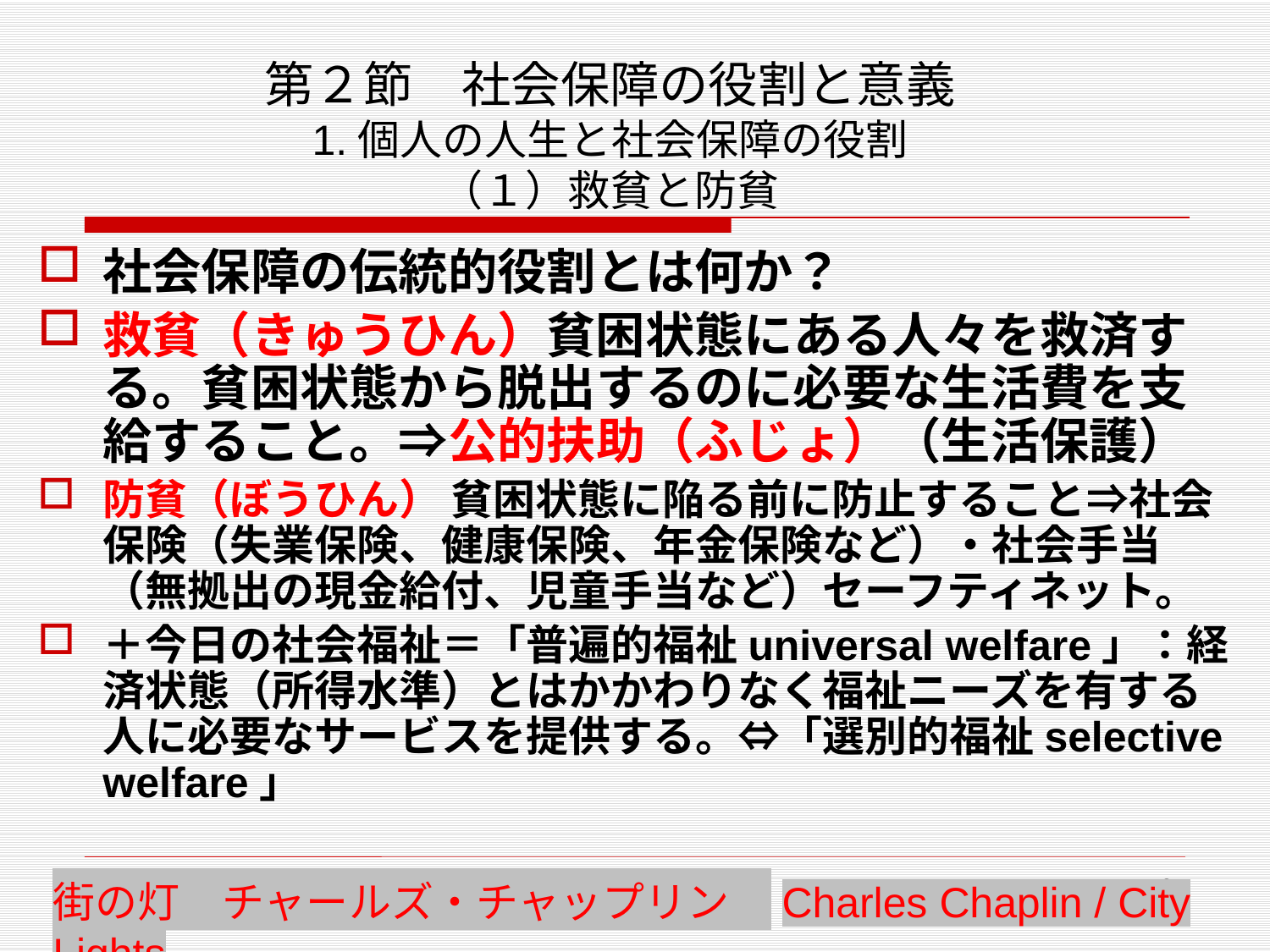

# 第２節　社会保障の役割と意義 1.個人の人生と社会保障の役割 （１）救貧と防貧
社会保障の伝統的役割とは何か？
救貧（きゅうひん）貧困状態にある人々を救済する。貧困状態から脱出するのに必要な生活費を支給すること。⇒公的扶助（ふじょ）（生活保護）
防貧（ぼうひん） 貧困状態に陥る前に防止すること⇒社会保険（失業保険、健康保険、年金保険など）・社会手当（無拠出の現金給付、児童手当など）セーフティネット。
＋今日の社会福祉＝「普遍的福祉universal welfare」：経済状態（所得水準）とはかかわりなく福祉ニーズを有する人に必要なサービスを提供する。⇔「選別的福祉selective welfare」
3
街の灯　チャールズ・チャップリン　Charles Chaplin / City Lights